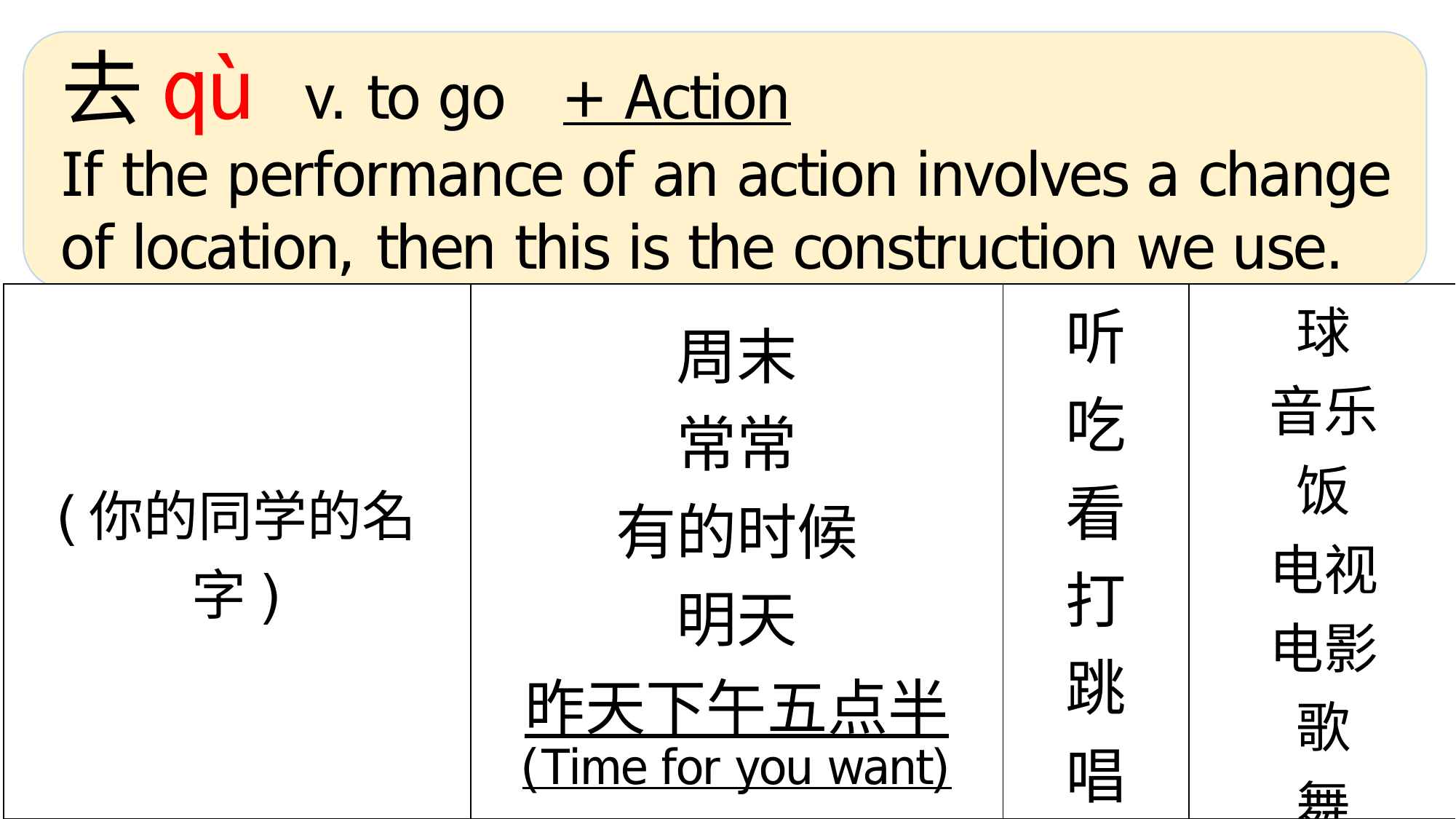

去qù  v. to go   + Action
If the performance of an action involves a change of location, then this is the construction we use.
| (你的同学的名字) | 周末 常常 有的时候 明天 昨天下午五点半 (Time for you want) | 听 吃 看 打 跳 唱 | 球 音乐 饭 电视 电影 歌 舞 书 |
| --- | --- | --- | --- |